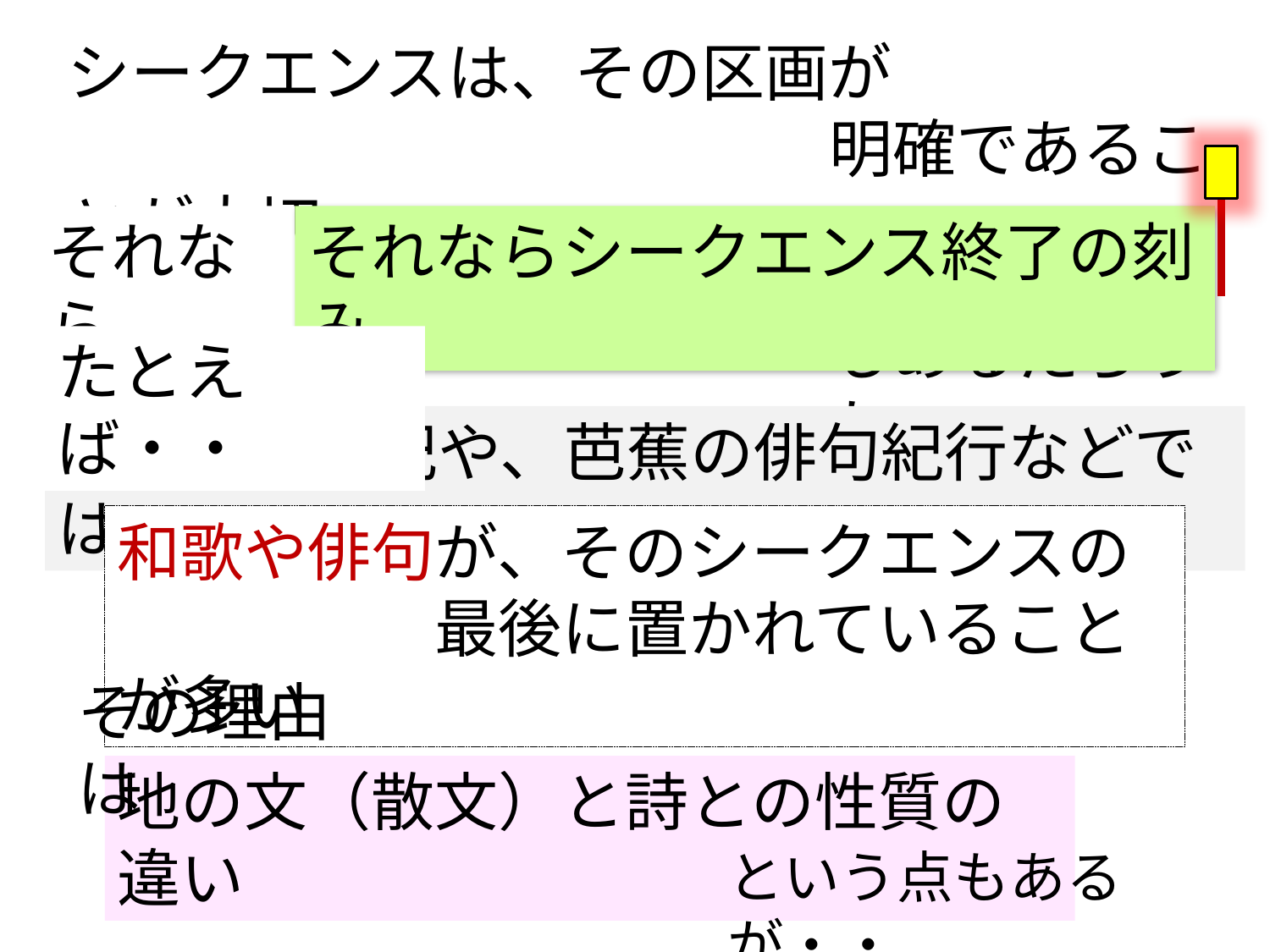

シークエンスは、その区画が
　　　　　　　　　　　　明確であることが大切

それなら
それならシークエンス終了の刻み
もあるだろうか
たとえば・・
真澄の旅日記や、芭蕉の俳句紀行などでは
和歌や俳句が、そのシークエンスの
　　　　　最後に置かれていることが多い
その理由は
地の文（散文）と詩との性質の違い
という点もあるが・・